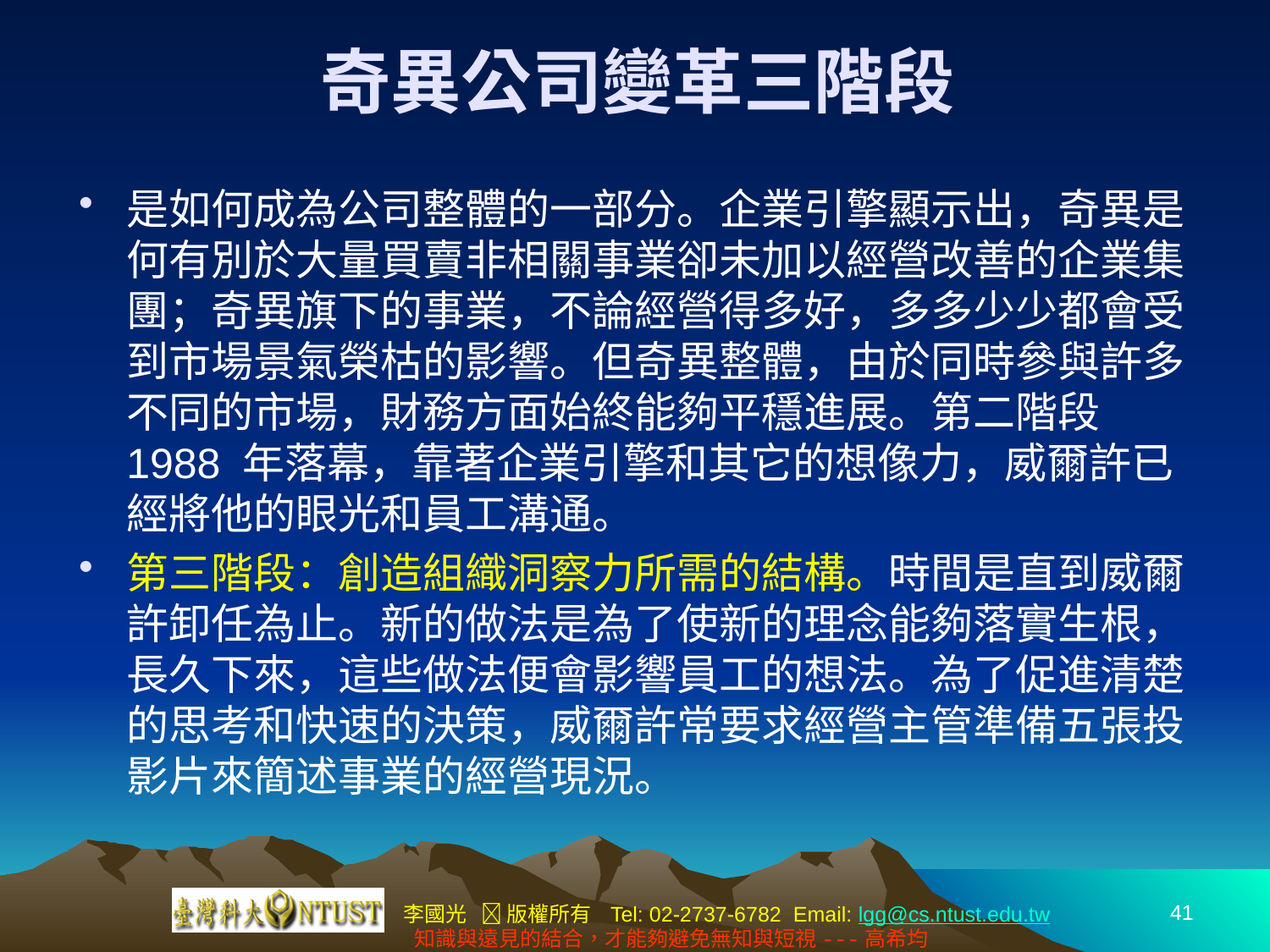

# 奇異公司變革三階段
是如何成為公司整體的一部分。企業引擎顯示出，奇異是何有別於大量買賣非相關事業卻未加以經營改善的企業集團；奇異旗下的事業，不論經營得多好，多多少少都會受到市場景氣榮枯的影響。但奇異整體，由於同時參與許多不同的市場，財務方面始終能夠平穩進展。第二階段1988 年落幕，靠著企業引擎和其它的想像力，威爾許已經將他的眼光和員工溝通。
第三階段：創造組織洞察力所需的結構。時間是直到威爾許卸任為止。新的做法是為了使新的理念能夠落實生根，長久下來，這些做法便會影響員工的想法。為了促進清楚的思考和快速的決策，威爾許常要求經營主管準備五張投影片來簡述事業的經營現況。

41